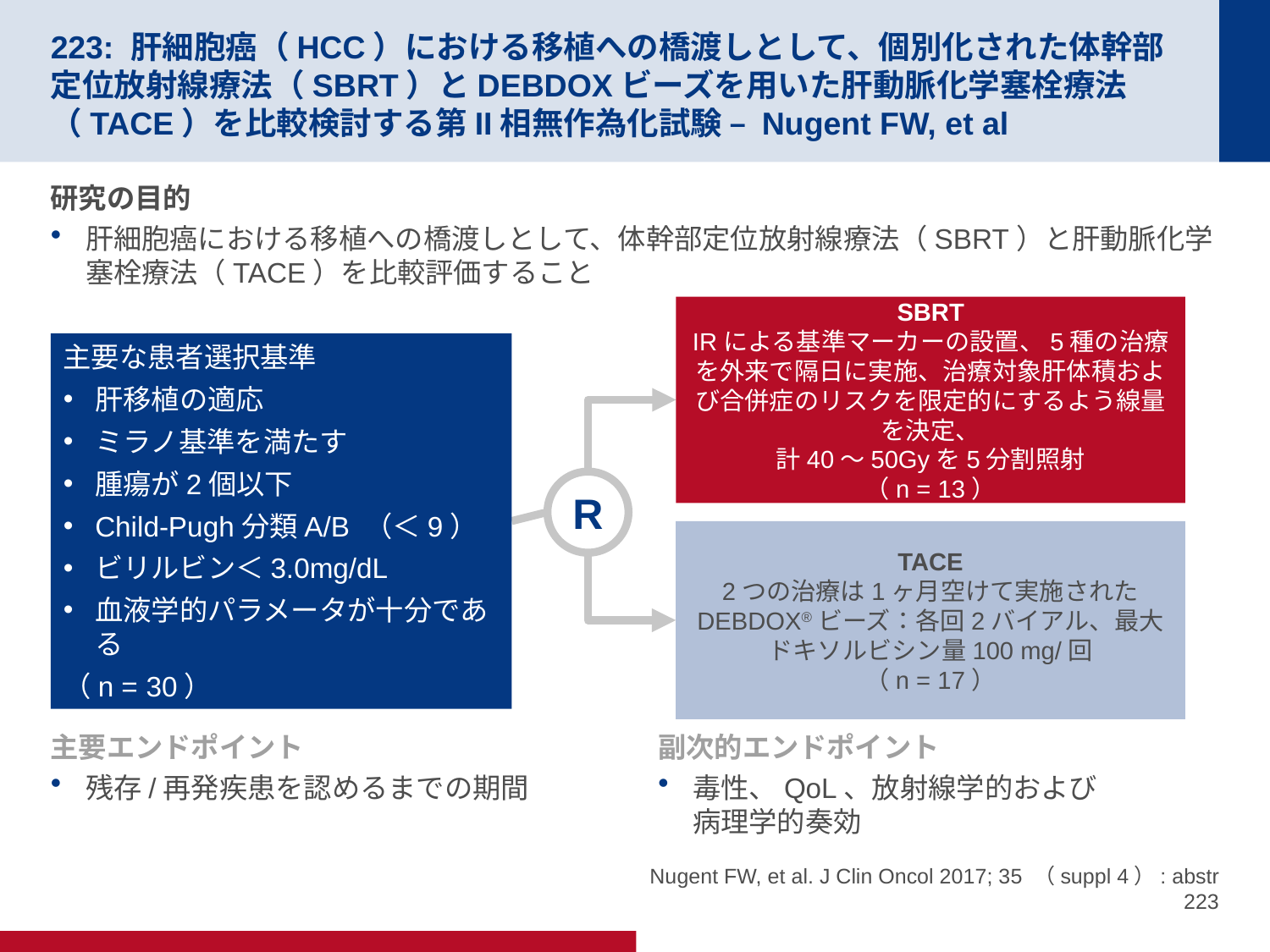

# 223: 肝細胞癌（HCC）における移植への橋渡しとして、個別化された体幹部定位放射線療法（SBRT）とDEBDOXビーズを用いた肝動脈化学塞栓療法（TACE）を比較検討する第II相無作為化試験 – Nugent FW, et al
研究の目的
肝細胞癌における移植への橋渡しとして、体幹部定位放射線療法（SBRT）と肝動脈化学塞栓療法（TACE）を比較評価すること
SBRT
IRによる基準マーカーの設置、5種の治療を外来で隔日に実施、治療対象肝体積および合併症のリスクを限定的にするよう線量を決定、
計40～50Gyを5分割照射
（n = 13）
主要な患者選択基準
肝移植の適応
ミラノ基準を満たす
腫瘍が2個以下
Child-Pugh分類A/B （＜9）
ビリルビン＜3.0mg/dL
血液学的パラメータが十分である
（n = 30）
R
TACE
2つの治療は1ヶ月空けて実施された
DEBDOX®ビーズ：各回2バイアル、最大ドキソルビシン量100 mg/回
（n = 17）
主要エンドポイント
残存/再発疾患を認めるまでの期間

副次的エンドポイント
毒性、QoL、放射線学的および
病理学的奏効
Nugent FW, et al. J Clin Oncol 2017; 35 （suppl 4）: abstr 223